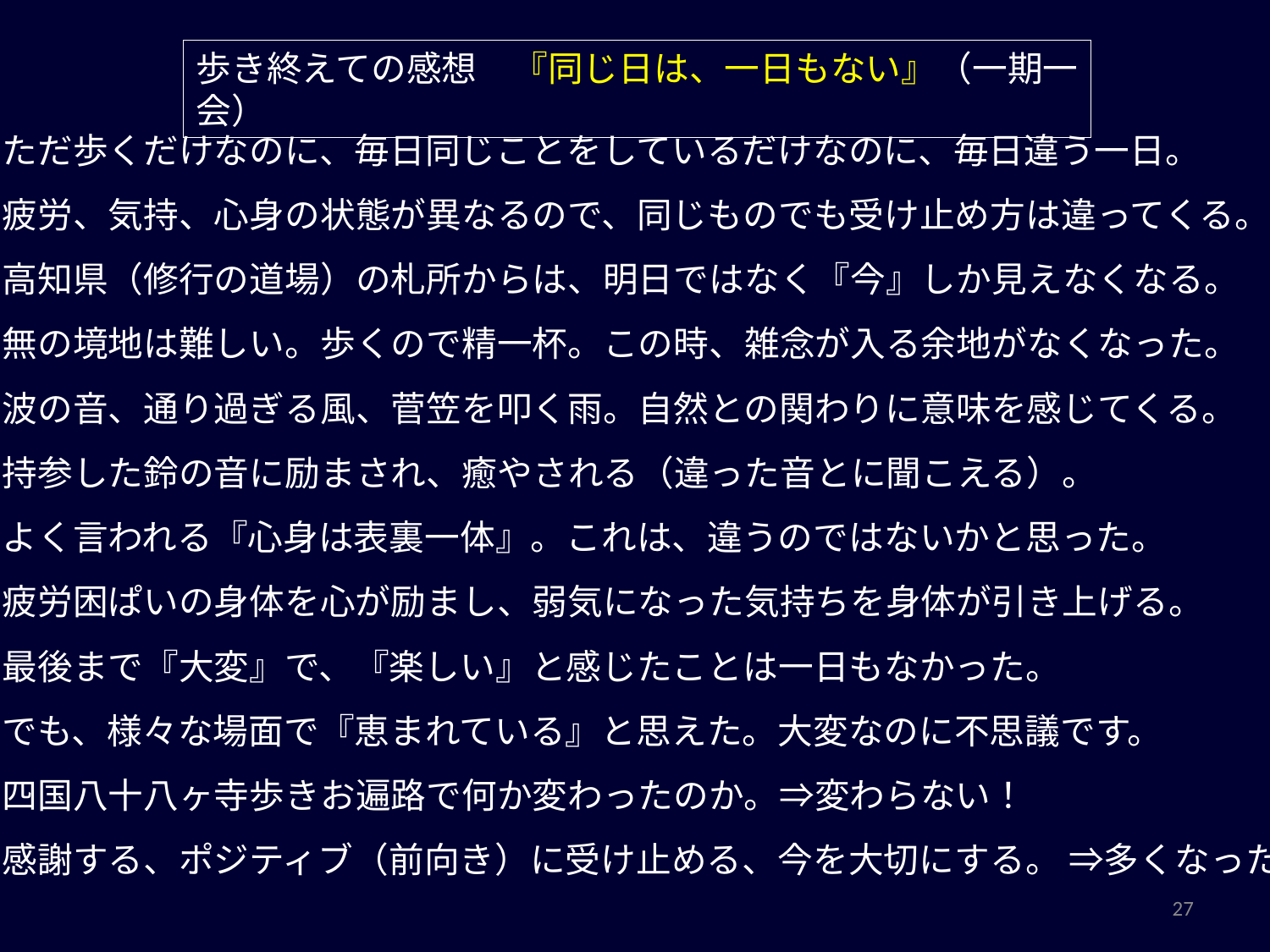

歩き終えての感想　『同じ日は、一日もない』（一期一会）
◇ただ歩くだけなのに、毎日同じことをしているだけなのに、毎日違う一日。

◇疲労、気持、心身の状態が異なるので、同じものでも受け止め方は違ってくる。

◇高知県（修行の道場）の札所からは、明日ではなく『今』しか見えなくなる。

◇無の境地は難しい。歩くので精一杯。この時、雑念が入る余地がなくなった。

◇波の音、通り過ぎる風、菅笠を叩く雨。自然との関わりに意味を感じてくる。

◇持参した鈴の音に励まされ、癒やされる（違った音とに聞こえる）。

◇よく言われる『心身は表裏一体』。これは、違うのではないかと思った。

◇疲労困ぱいの身体を心が励まし、弱気になった気持ちを身体が引き上げる。

◇最後まで『大変』で、『楽しい』と感じたことは一日もなかった。

◇でも、様々な場面で『恵まれている』と思えた。大変なのに不思議です。

◇四国八十八ヶ寺歩きお遍路で何か変わったのか。⇒変わらない！

◇感謝する、ポジティブ（前向き）に受け止める、今を大切にする。 ⇒多くなった。
27